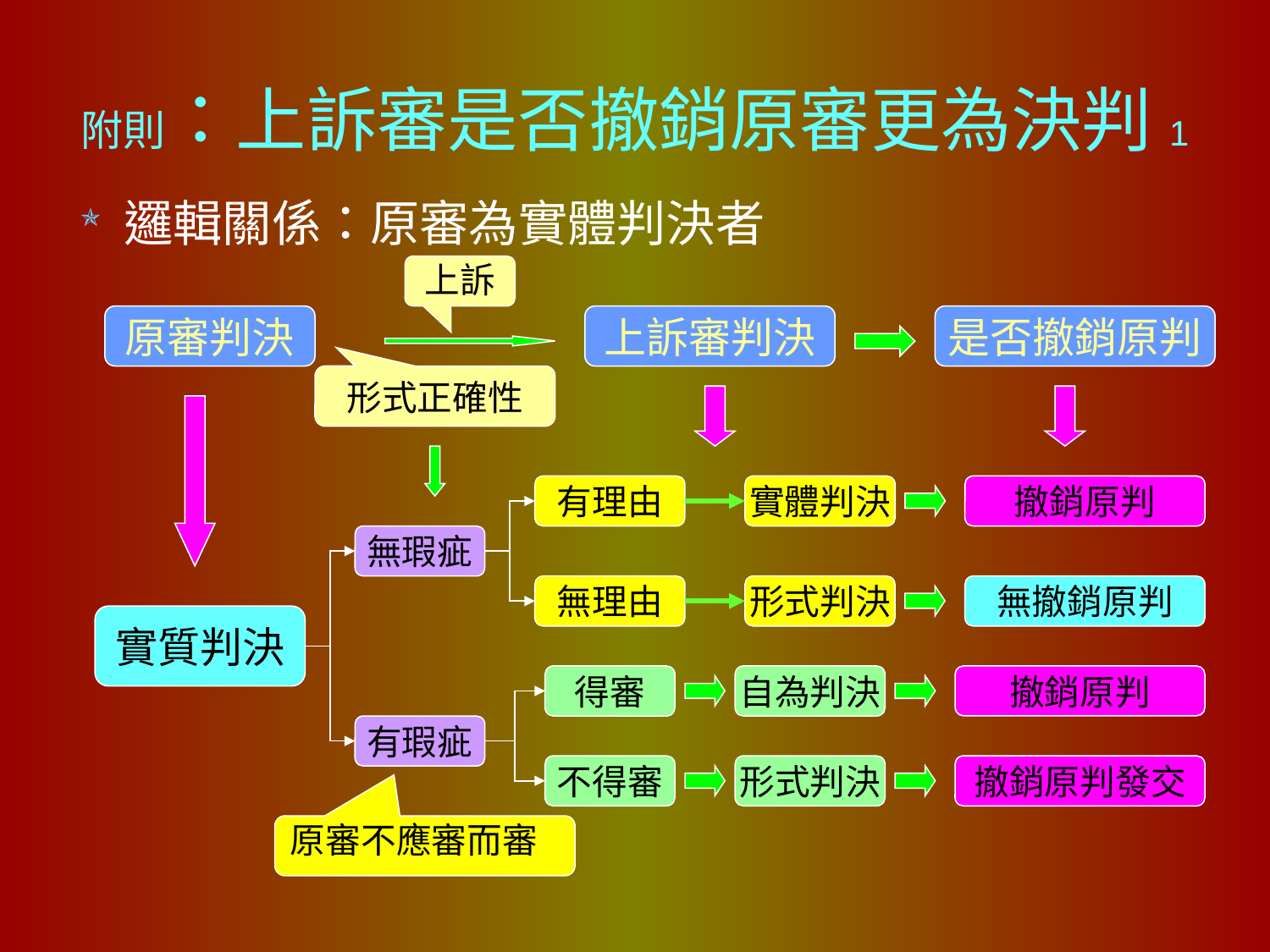

# 附則：上訴審是否撤銷原審更為決判1
邏輯關係：原審為實體判決者
上訴
原審判決
上訴審判決
是否撤銷原判

形式正確性

有理由
實體判決
撤銷原判

無瑕疵
無理由
形式判決
無撤銷原判

實質判決
得審
自為判決
撤銷原判

有瑕疵
不得審
形式判決
撤銷原判發交

原審不應審而審